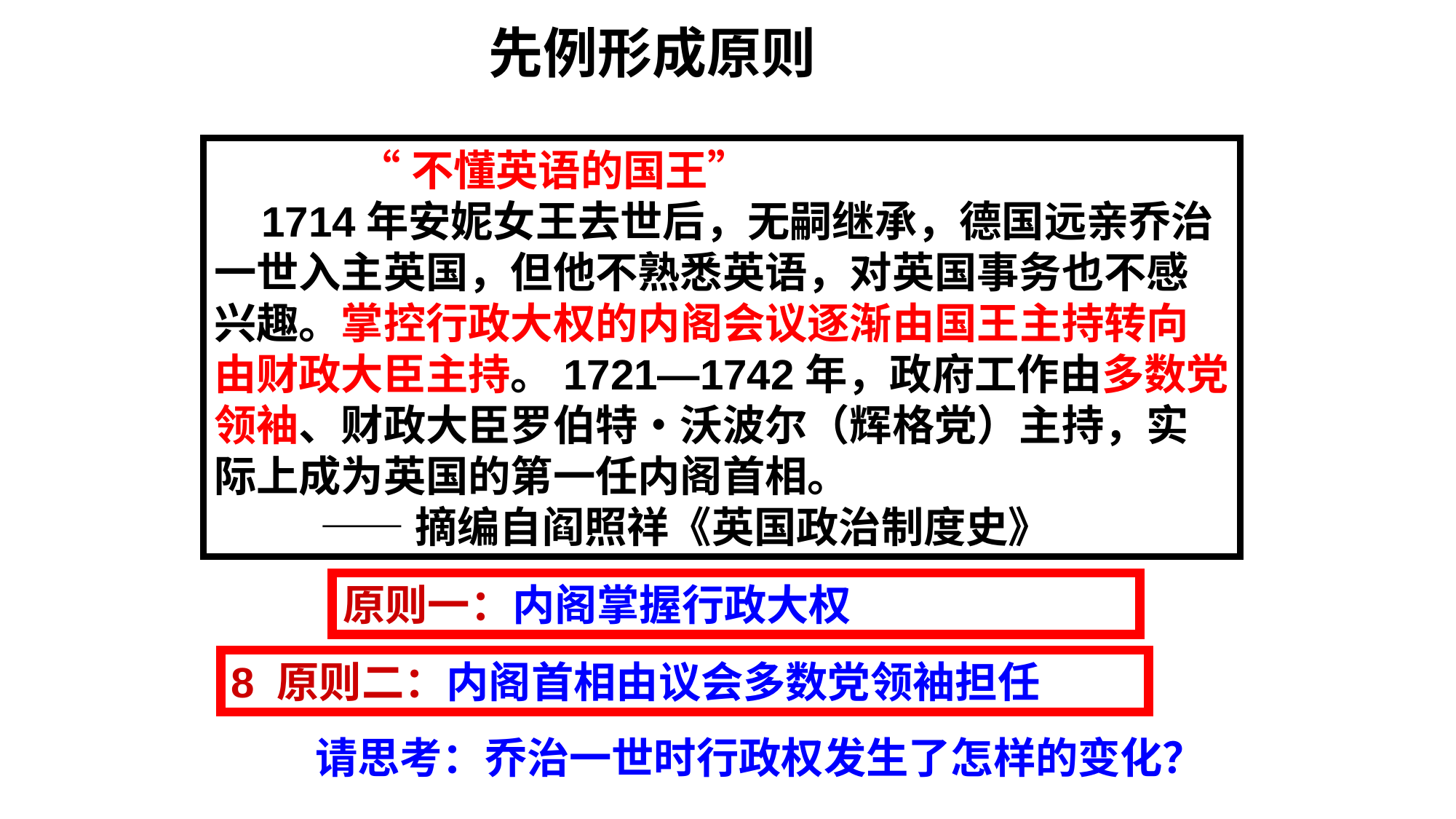

先例形成原则
               “不懂英语的国王”
    1714年安妮女王去世后，无嗣继承，德国远亲乔治一世入主英国，但他不熟悉英语，对英国事务也不感兴趣。掌控行政大权的内阁会议逐渐由国王主持转向由财政大臣主持。1721—1742年，政府工作由多数党领袖、财政大臣罗伯特•沃波尔（辉格党）主持，实际上成为英国的第一任内阁首相。
           ——摘编自阎照祥《英国政治制度史》
原则一：内阁掌握行政大权
8 原则二：内阁首相由议会多数党领袖担任
请思考：乔治一世时行政权发生了怎样的变化？